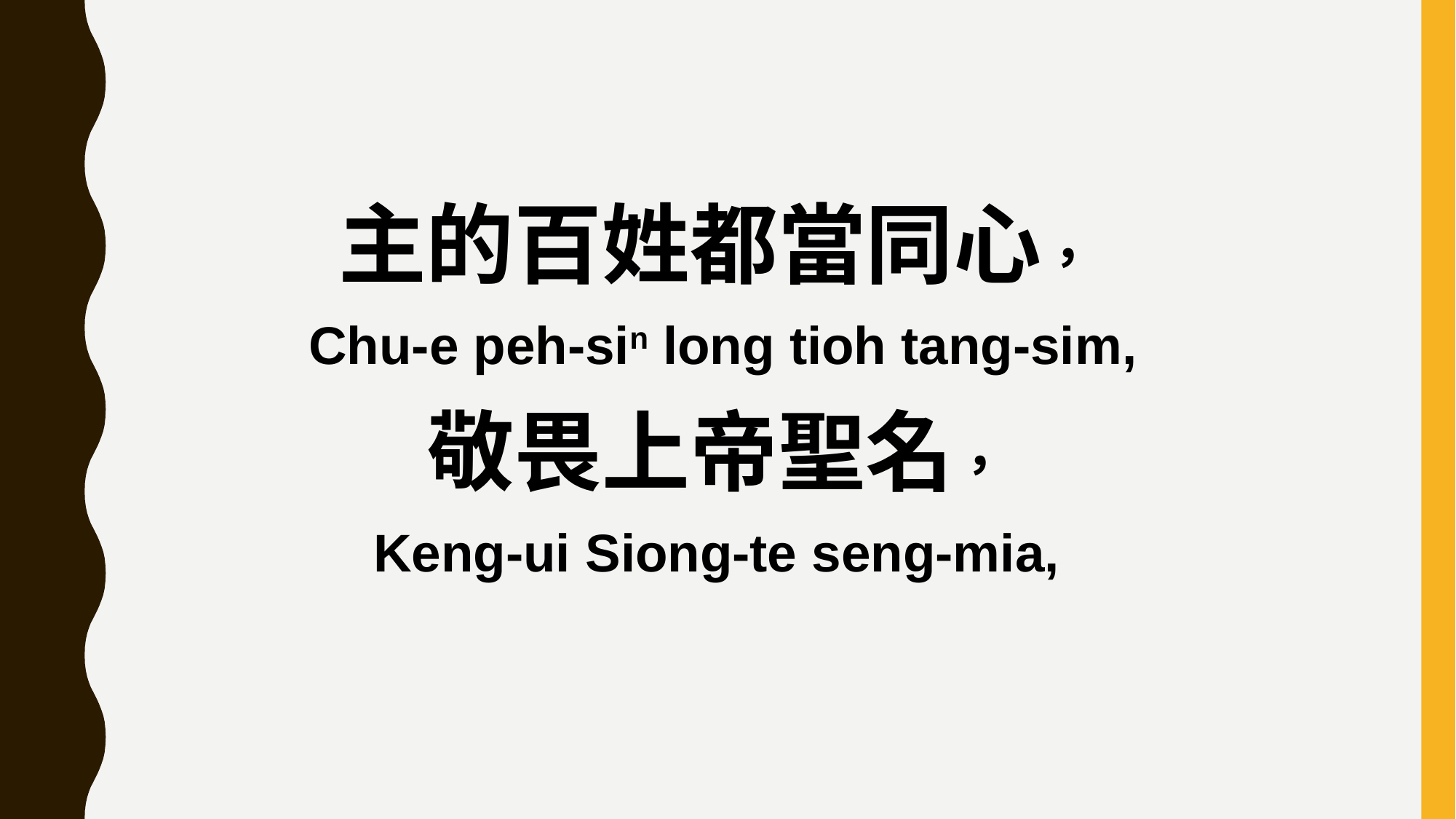

主的百姓都當同心，
 Chu-e peh-sin long tioh tang-sim,
敬畏上帝聖名，
Keng-ui Siong-te seng-mia,